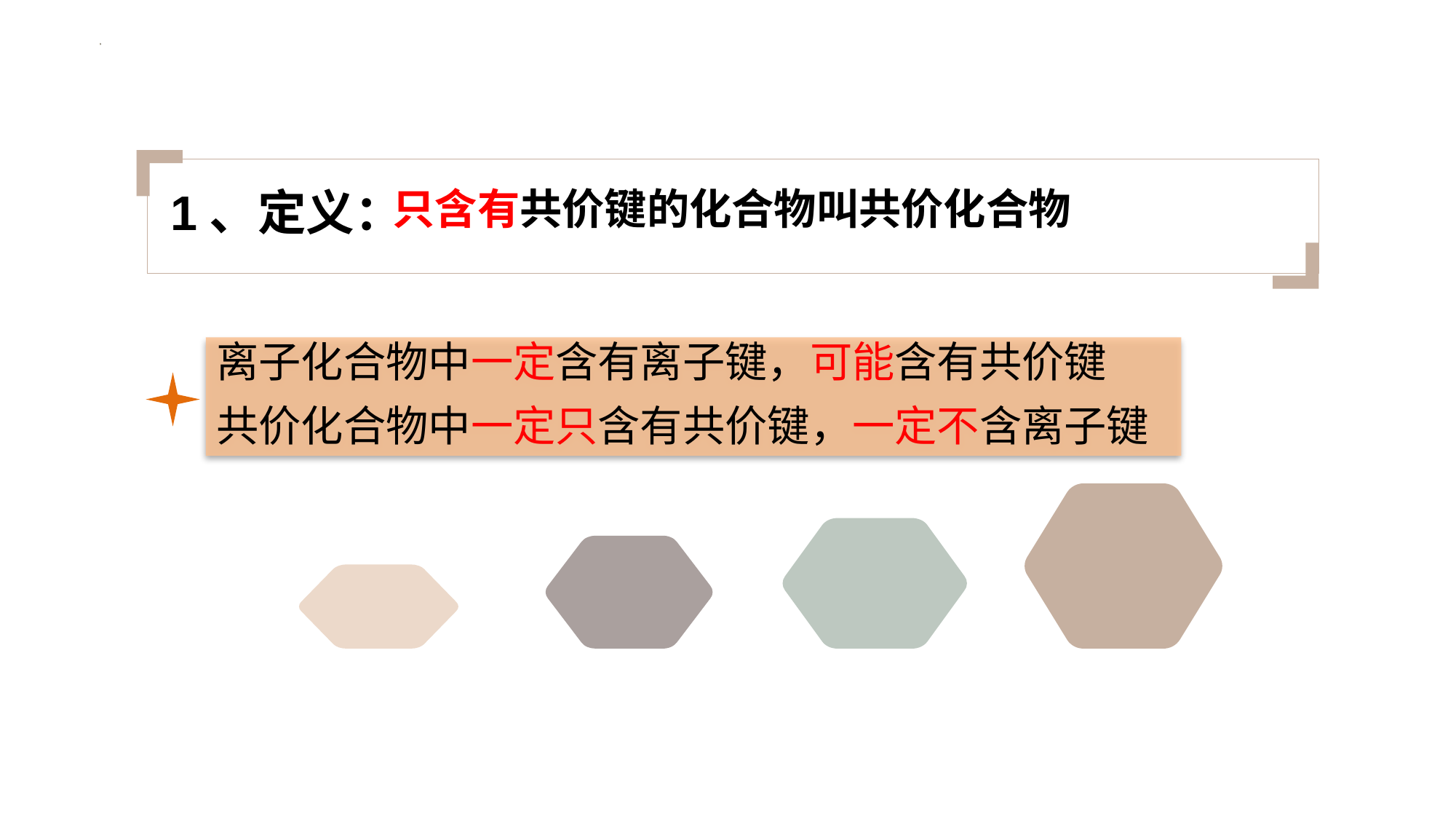

1、定义：
只含有共价键的化合物叫共价化合物

离子化合物中一定含有离子键，可能含有共价键
共价化合物中一定只含有共价键，一定不含离子键